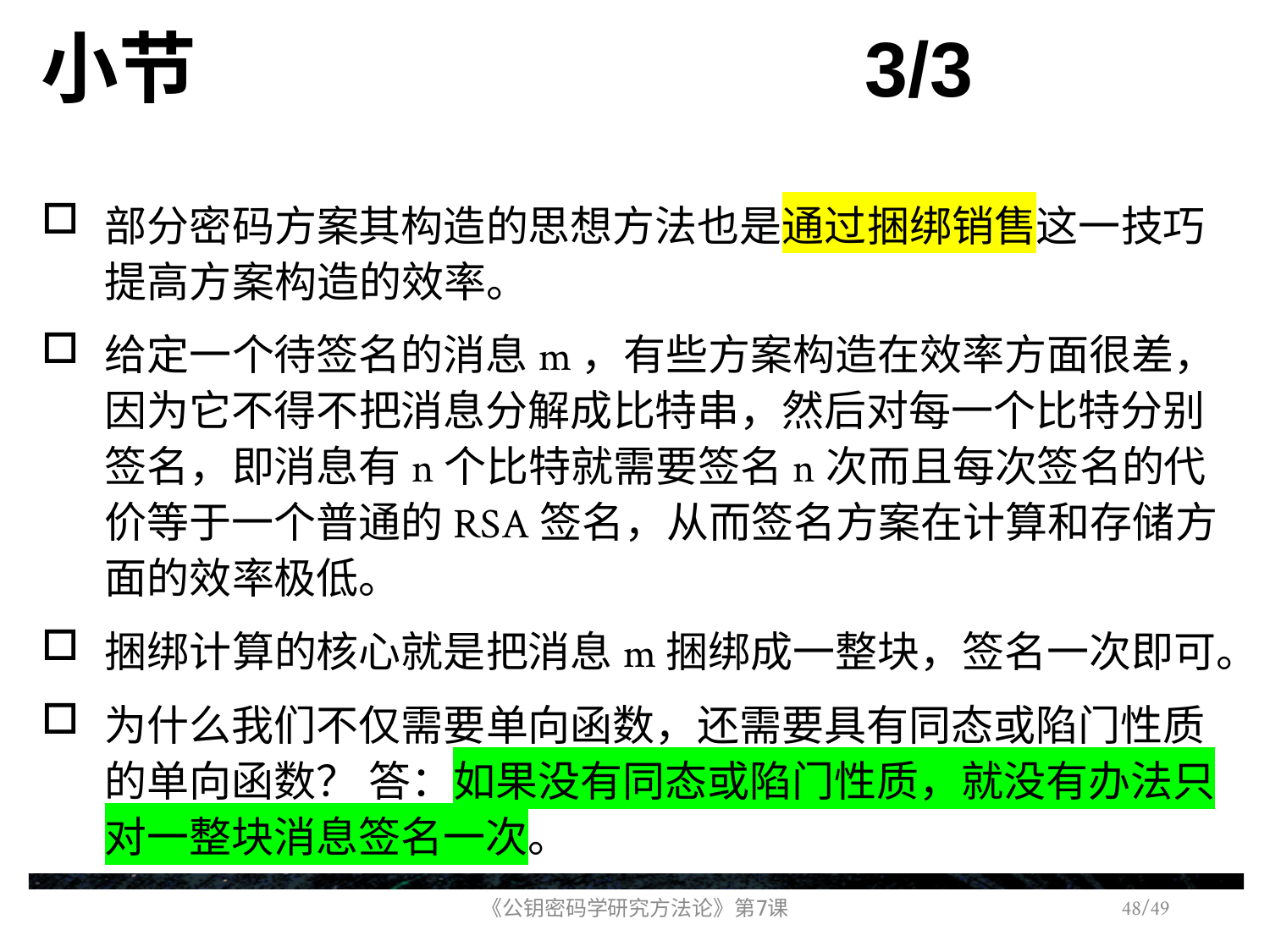

# 小节                                     3/3
部分密码方案其构造的思想方法也是通过捆绑销售这一技巧提高方案构造的效率。
给定一个待签名的消息m，有些方案构造在效率方面很差，因为它不得不把消息分解成比特串，然后对每一个比特分别签名，即消息有n个比特就需要签名n次而且每次签名的代价等于一个普通的RSA签名，从而签名方案在计算和存储方面的效率极低。
捆绑计算的核心就是把消息m捆绑成一整块，签名一次即可。
为什么我们不仅需要单向函数，还需要具有同态或陷门性质的单向函数？ 答：如果没有同态或陷门性质，就没有办法只对一整块消息签名一次。
《公钥密码学研究方法论》第7课
48/49